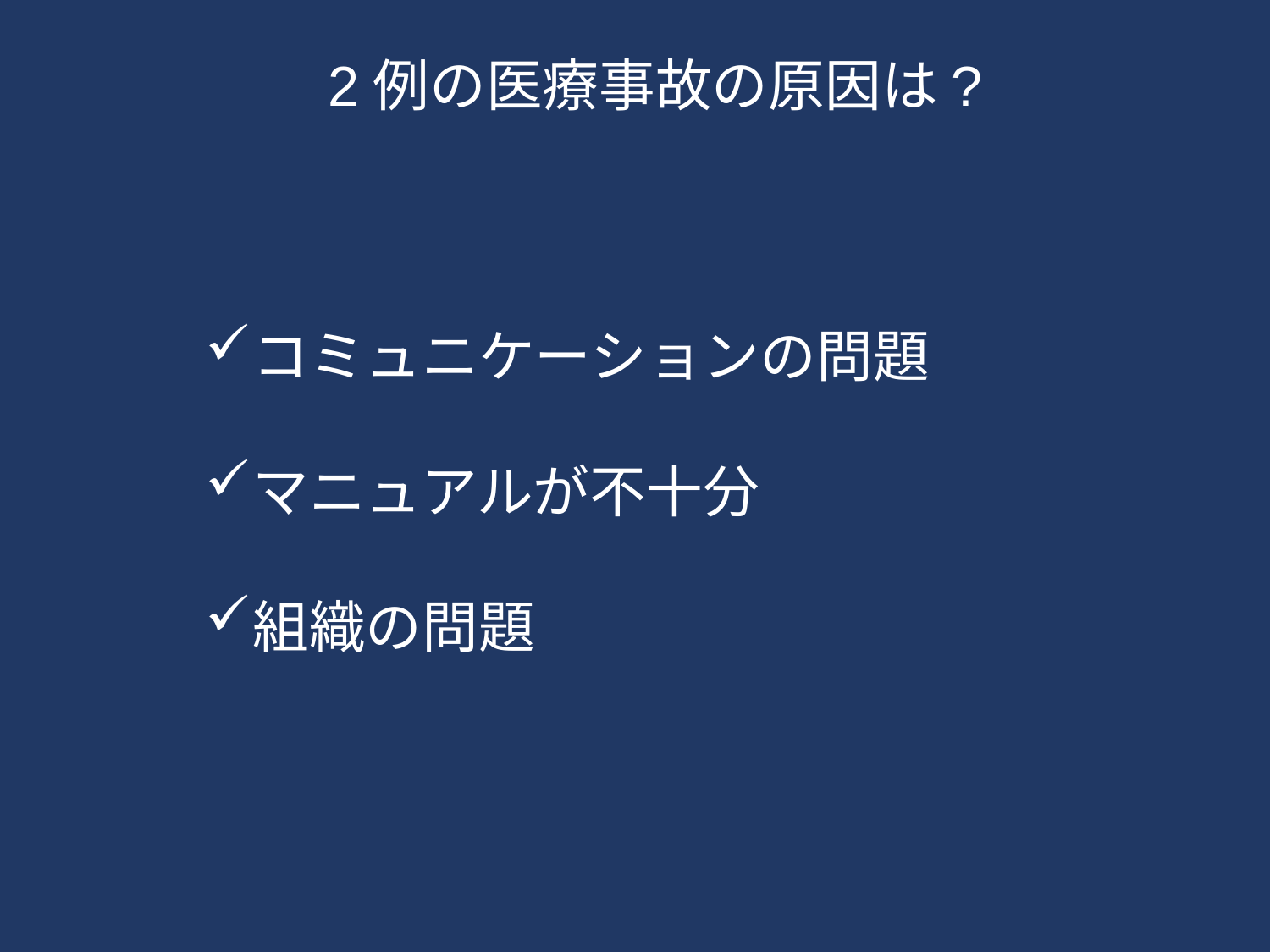

2例の医療事故の原因は?
コミュニケーションの問題

マニュアルが不十分

組織の問題